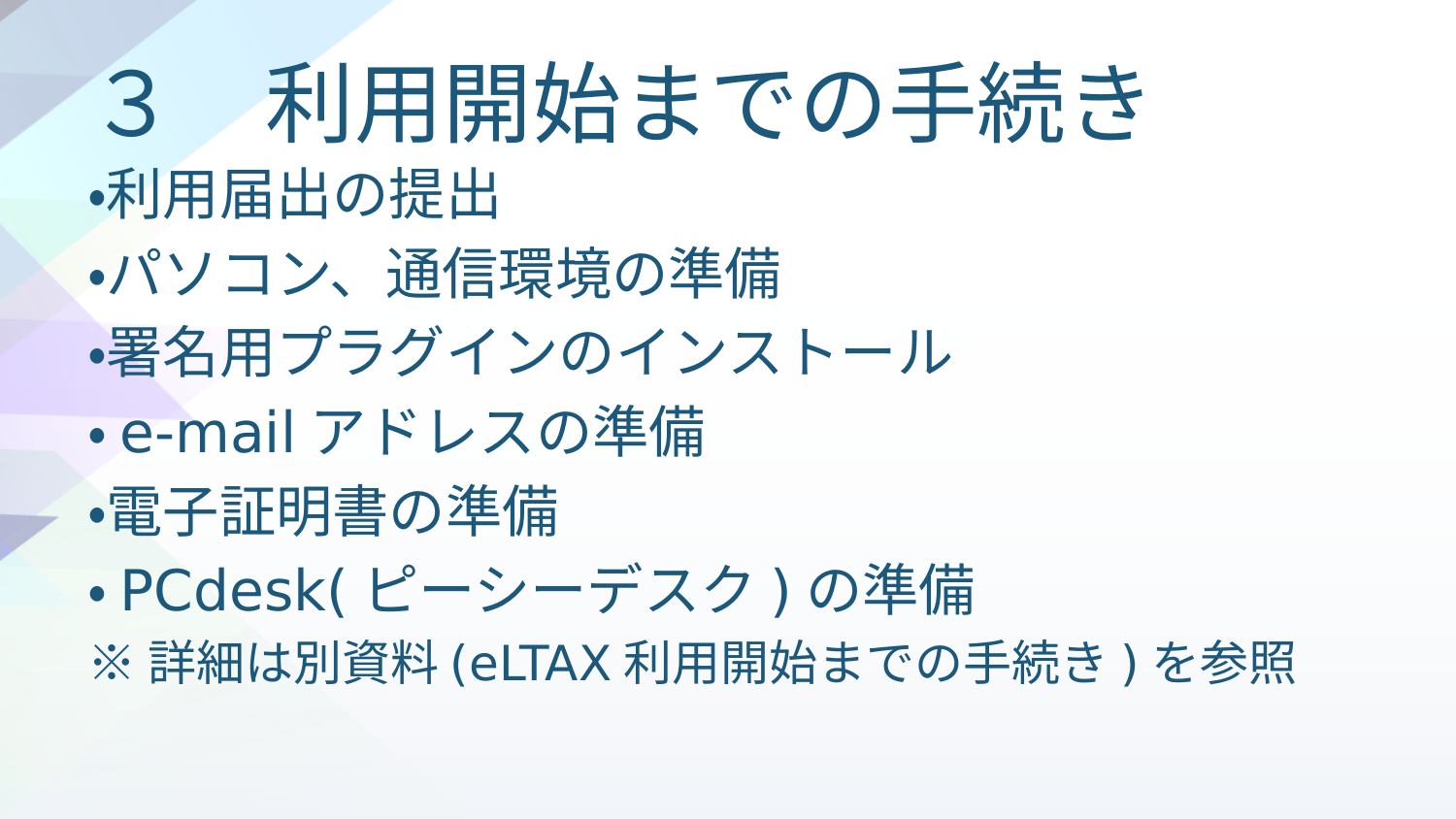

# ３　利用開始までの手続き
・利用届出の提出
・パソコン、通信環境の準備
・署名用プラグインのインストール
・e-mailアドレスの準備
・電子証明書の準備
・PCdesk(ピーシーデスク)の準備
※詳細は別資料(eLTAX利用開始までの手続き)を参照